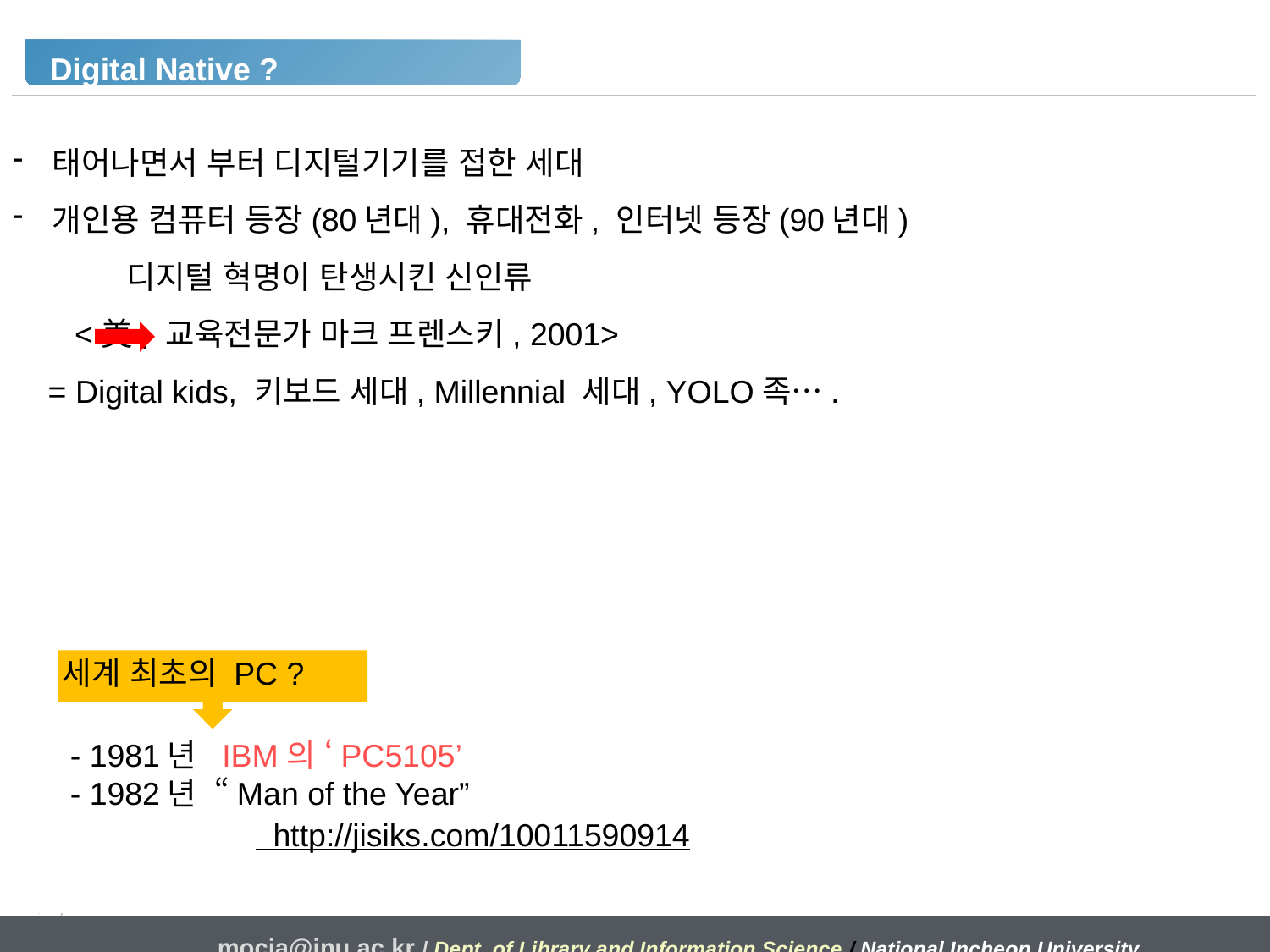

Digital Native ?
태어나면서 부터 디지털기기를 접한 세대
개인용 컴퓨터 등장(80년대), 휴대전화, 인터넷 등장(90년대)
            디지털 혁명이 탄생시킨 신인류
       <美, 교육전문가 마크 프렌스키, 2001>
    = Digital kids, 키보드 세대, Millennial 세대, YOLO족….

세계 최초의 PC ?

- 1981년  IBM의 ‘PC5105’
- 1982년  “Man of the Year”

  http://jisiks.com/10011590914

mocja@inu.ac.kr / Dept. of Library and Information Science / National Incheon University